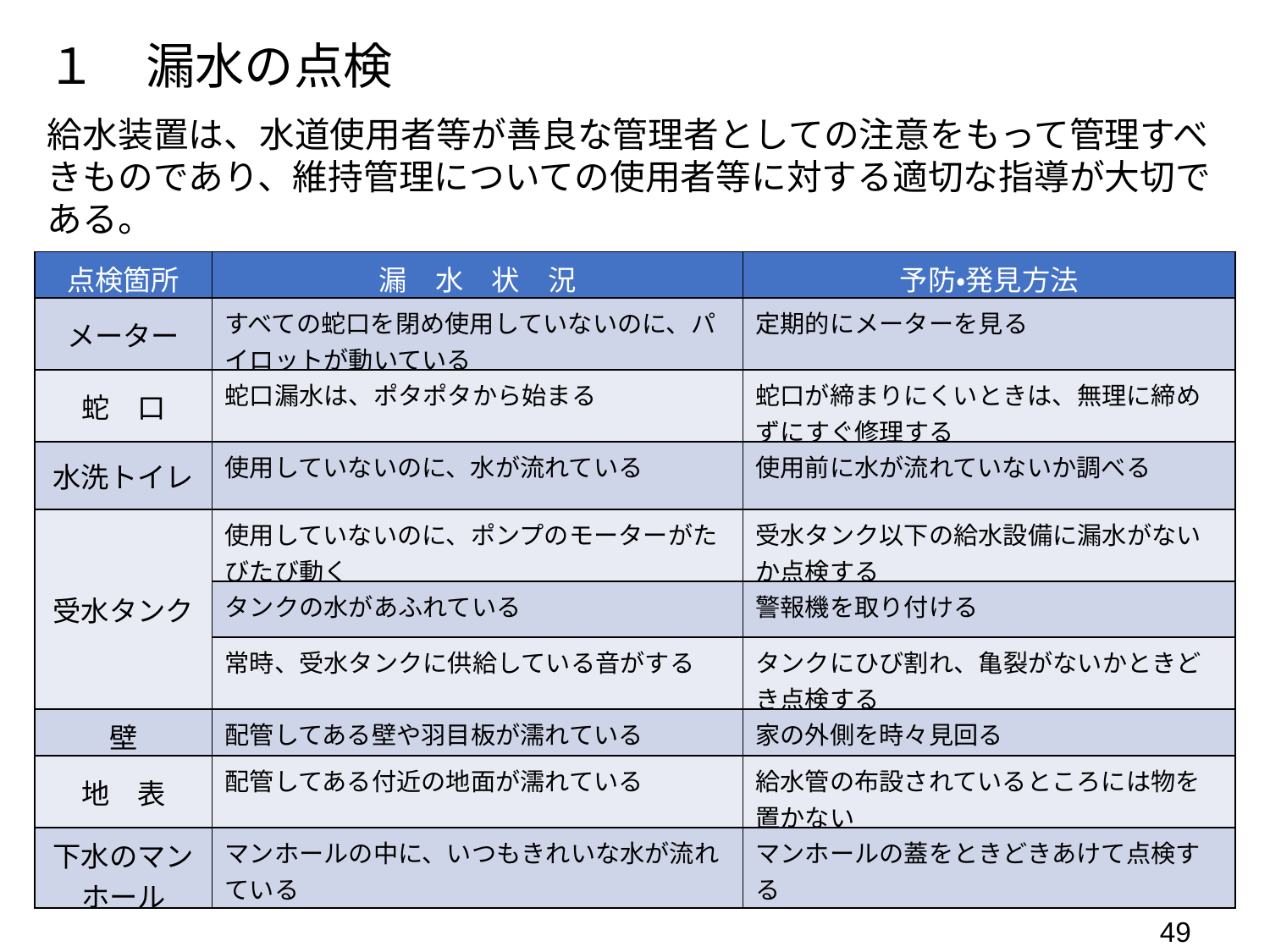

１　漏水の点検
給水装置は、水道使用者等が善良な管理者としての注意をもって管理すべきものであり、維持管理についての使用者等に対する適切な指導が大切である。
| 点検箇所 | 漏　水　状　況 | 予防・発見方法 |
| --- | --- | --- |
| メーター | すべての蛇口を閉め使用していないのに、パイロットが動いている | 定期的にメーターを見る |
| 蛇　口 | 蛇口漏水は、ポタポタから始まる | 蛇口が締まりにくいときは、無理に締めずにすぐ修理する |
| 水洗トイレ | 使用していないのに、水が流れている | 使用前に水が流れていないか調べる |
| 受水タンク | 使用していないのに、ポンプのモーターがたびたび動く | 受水タンク以下の給水設備に漏水がないか点検する |
|  | タンクの水があふれている | 警報機を取り付ける |
|  | 常時、受水タンクに供給している音がする | タンクにひび割れ、亀裂がないかときどき点検する |
| 壁 | 配管してある壁や羽目板が濡れている | 家の外側を時々見回る |
| 地　表 | 配管してある付近の地面が濡れている | 給水管の布設されているところには物を置かない |
| 下水のマンホール | マンホールの中に、いつもきれいな水が流れている | マンホールの蓋をときどきあけて点検する |
49